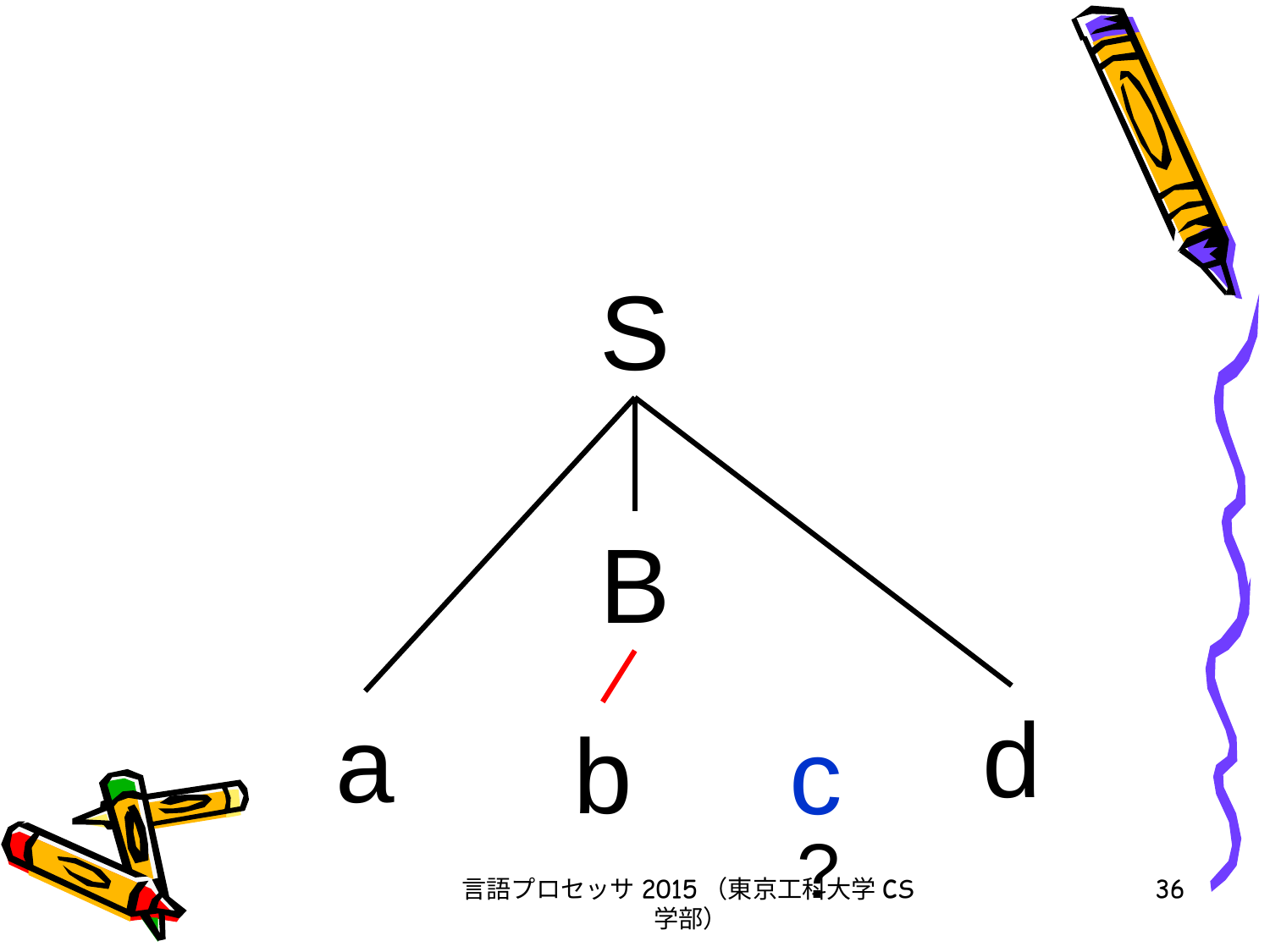

#

S
B
d
a
b
c
?
言語プロセッサ2015（東京工科大学CS学部）
36